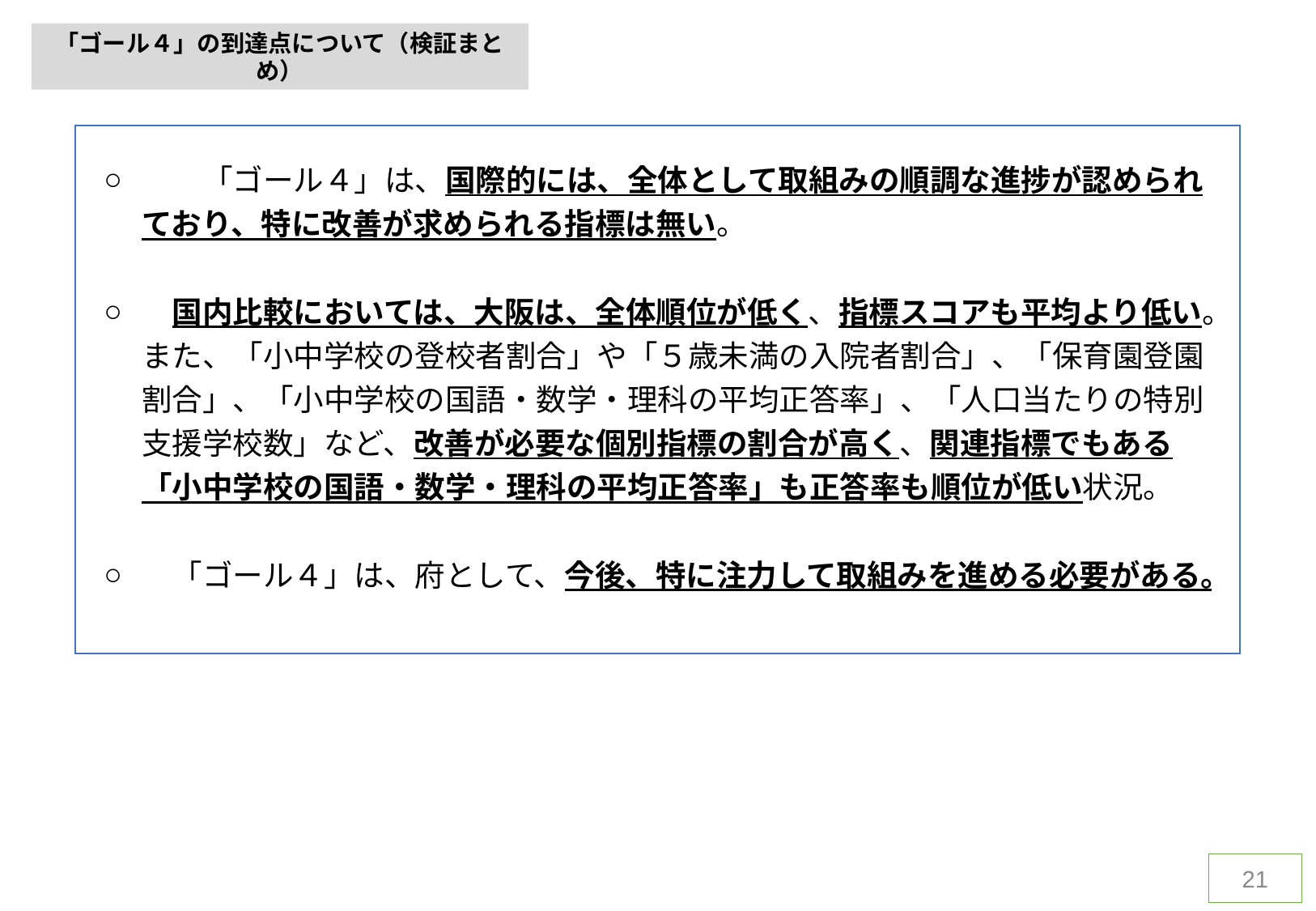

「ゴール４」の到達点について（検証まとめ）
　　「ゴール４」は、国際的には、全体として取組みの順調な進捗が認められており、特に改善が求められる指標は無い。

　国内比較においては、大阪は、全体順位が低く、指標スコアも平均より低い。また、「小中学校の登校者割合」や「５歳未満の入院者割合」、「保育園登園割合」、「小中学校の国語・数学・理科の平均正答率」、「人口当たりの特別支援学校数」など、改善が必要な個別指標の割合が高く、関連指標でもある「小中学校の国語・数学・理科の平均正答率」も正答率も順位が低い状況。

　「ゴール４」は、府として、今後、特に注力して取組みを進める必要がある。
21